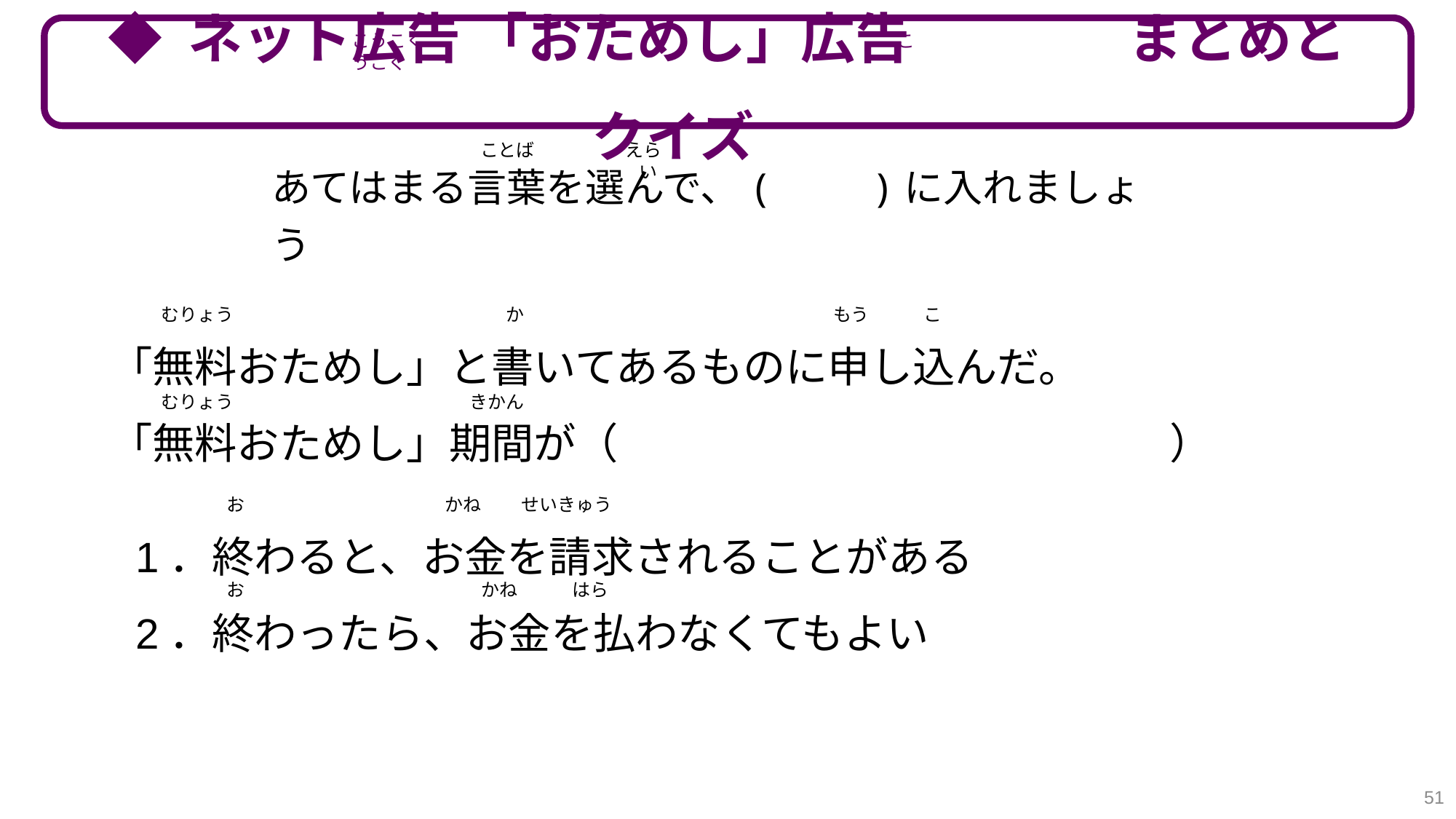

◆ ネット広告 「おためし」広告　　　　まとめとクイズ

こうこく　　　　　　　　　　　　　　　　　　　　　　　　　　こうこく
 ことば　　　　　えら　　　　　　　　　　　　　　　　　　　　　　　 い
あてはまる言葉を選んで、(　　)に入れましょう
むりょう　　　　　　　　　　　　　　　か　　　　　　　　　　　　　　　　　もう　　　こ

むりょう　　　　　　　　　　　　　きかん
「無料おためし」と書いてあるものに申し込んだ。
「無料おためし」期間が（　　　　　　　　　　　　　）
お　　　　　　　　　　　かね　　 せいきゅう

お　　　　　　　　　　　　　かね　　　はら
1．終わると、お金を請求されることがある
2．終わったら、お金を払わなくてもよい
51